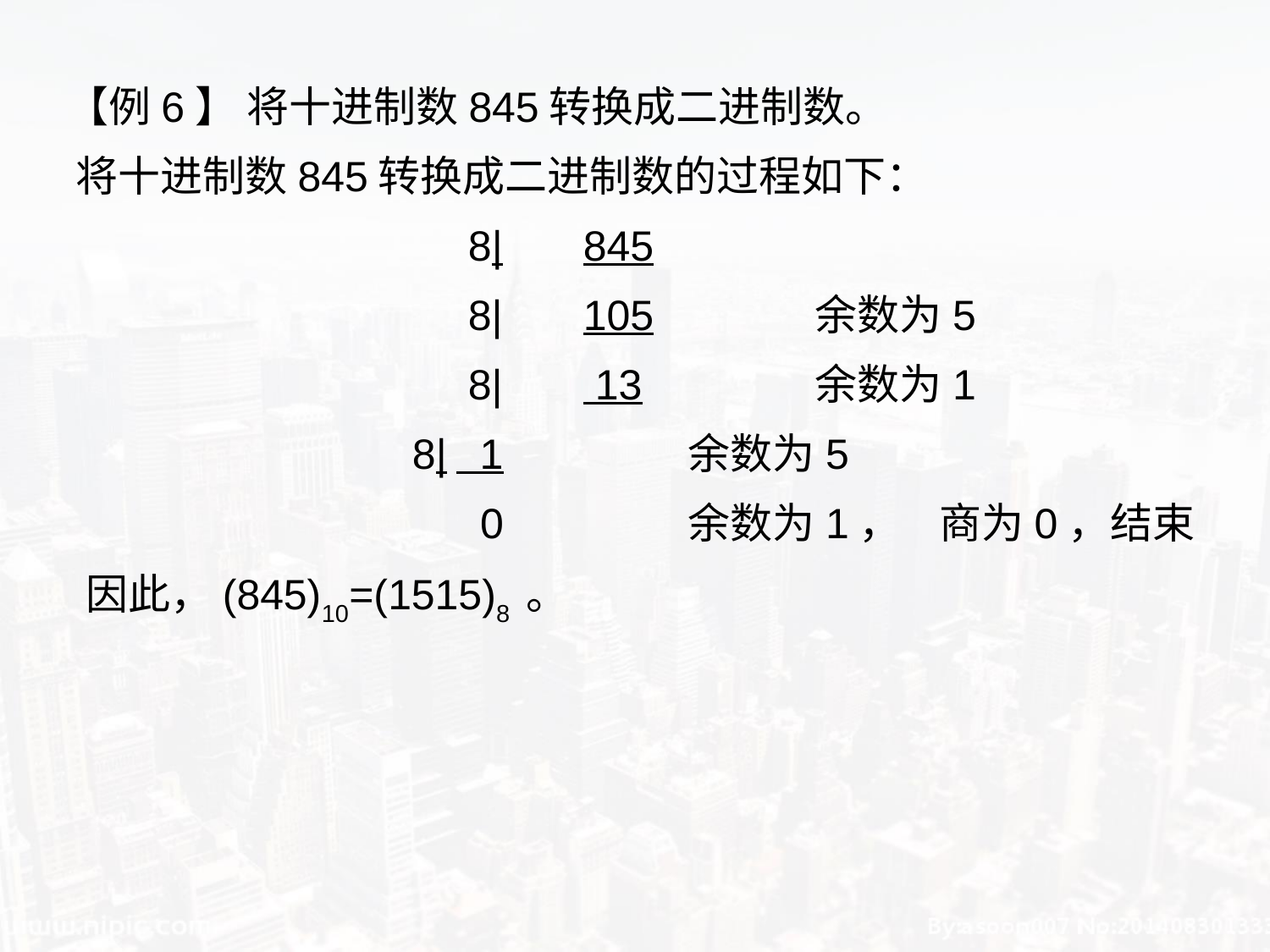

【例6】 将十进制数845转换成二进制数。
    将十进制数845转换成二进制数的过程如下：
   				 8|	845
   				 8|	105 	        余数为5
   				 8|	 13	        余数为1
    			       8|	  1 	        余数为5
    				  0	        余数为1，    商为0，结束
     因此，(845)10=(1515)8 。

40